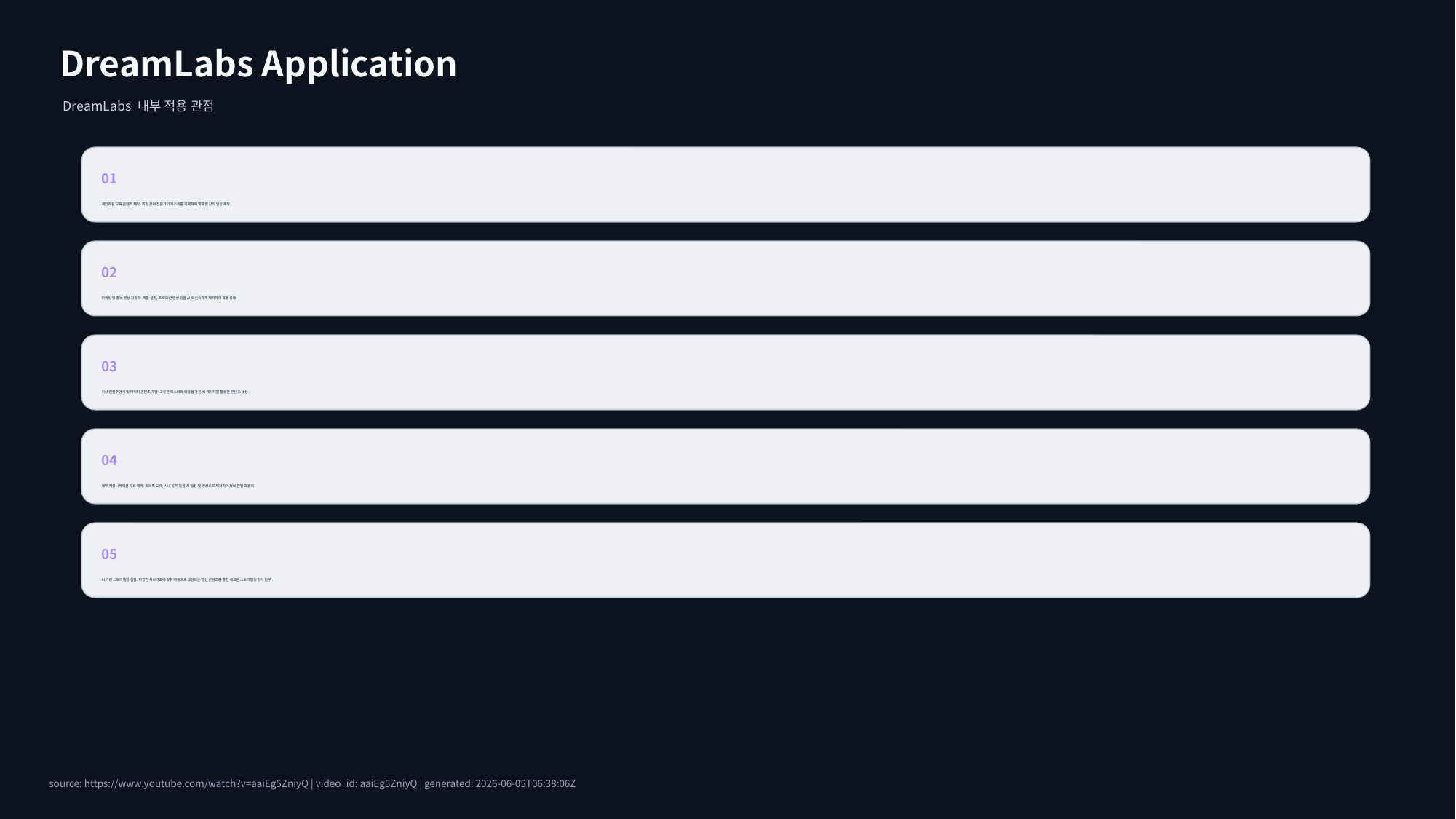

DreamLabs Application
DreamLabs 내부 적용 관점

01
개인화된 교육 콘텐츠 제작: 특정 분야 전문가의 목소리를 복제하여 맞춤형 강의 영상 제작

02
마케팅 및 홍보 영상 자동화: 제품 설명, 프로모션 영상 등을 AI로 신속하게 제작하여 효율 증대

03
가상 인플루언서 및 캐릭터 콘텐츠 개발: 고유한 목소리와 외형을 가진 AI 캐릭터를 활용한 콘텐츠 생성

04
내부 커뮤니케이션 자료 제작: 회의록 요약, 사내 공지 등을 AI 음성 및 영상으로 제작하여 정보 전달 효율화

05
AI 기반 스토리텔링 실험: 다양한 시나리오에 맞춰 자동으로 생성되는 영상 콘텐츠를 통한 새로운 스토리텔링 방식 탐구
source: https://www.youtube.com/watch?v=aaiEg5ZniyQ | video_id: aaiEg5ZniyQ | generated: 2026-06-05T06:38:06Z